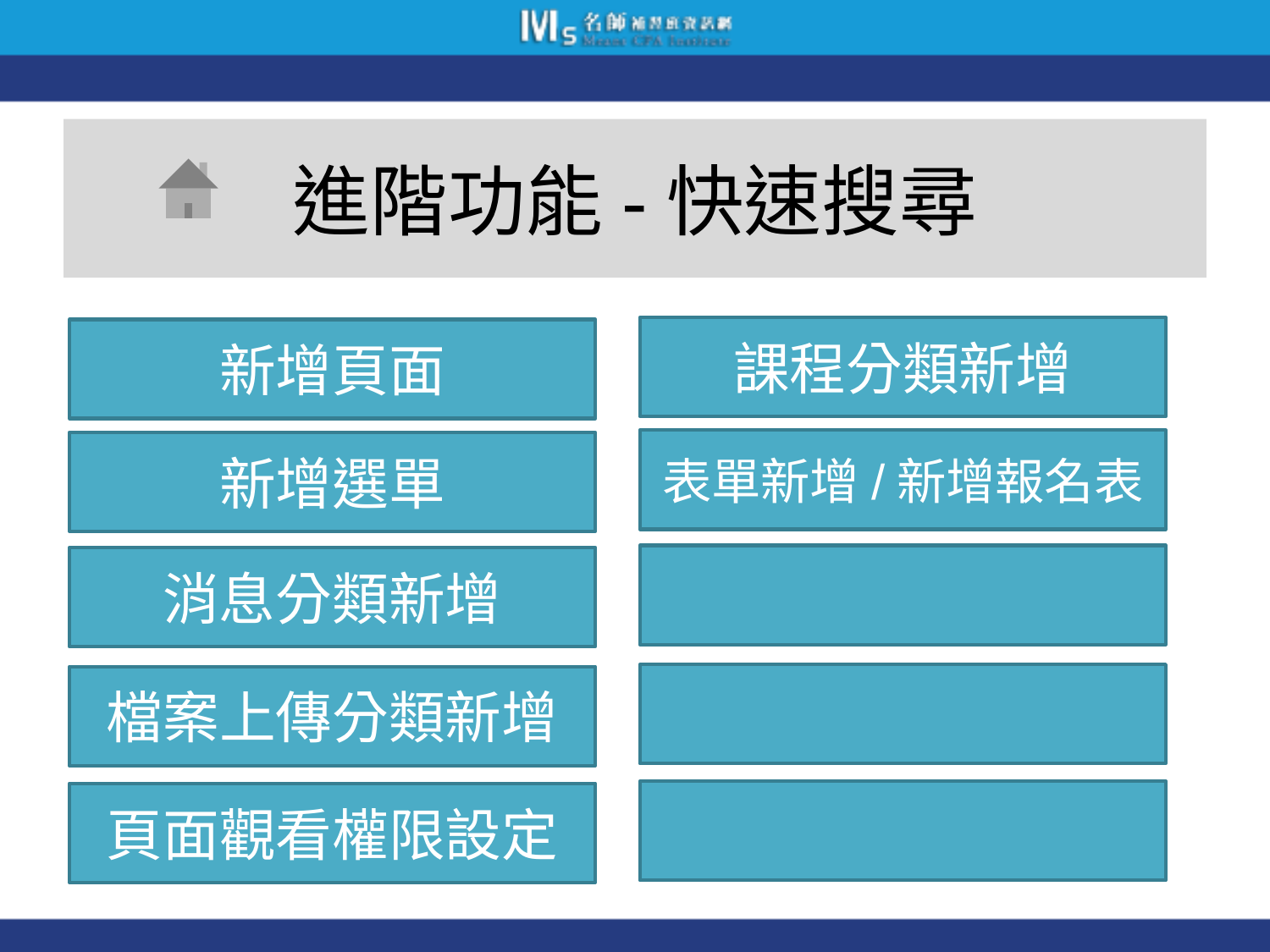

# 進階功能-快速搜尋

課程分類新增
新增頁面
表單新增/新增報名表
新增選單

消息分類新增

檔案上傳分類新增

頁面觀看權限設定